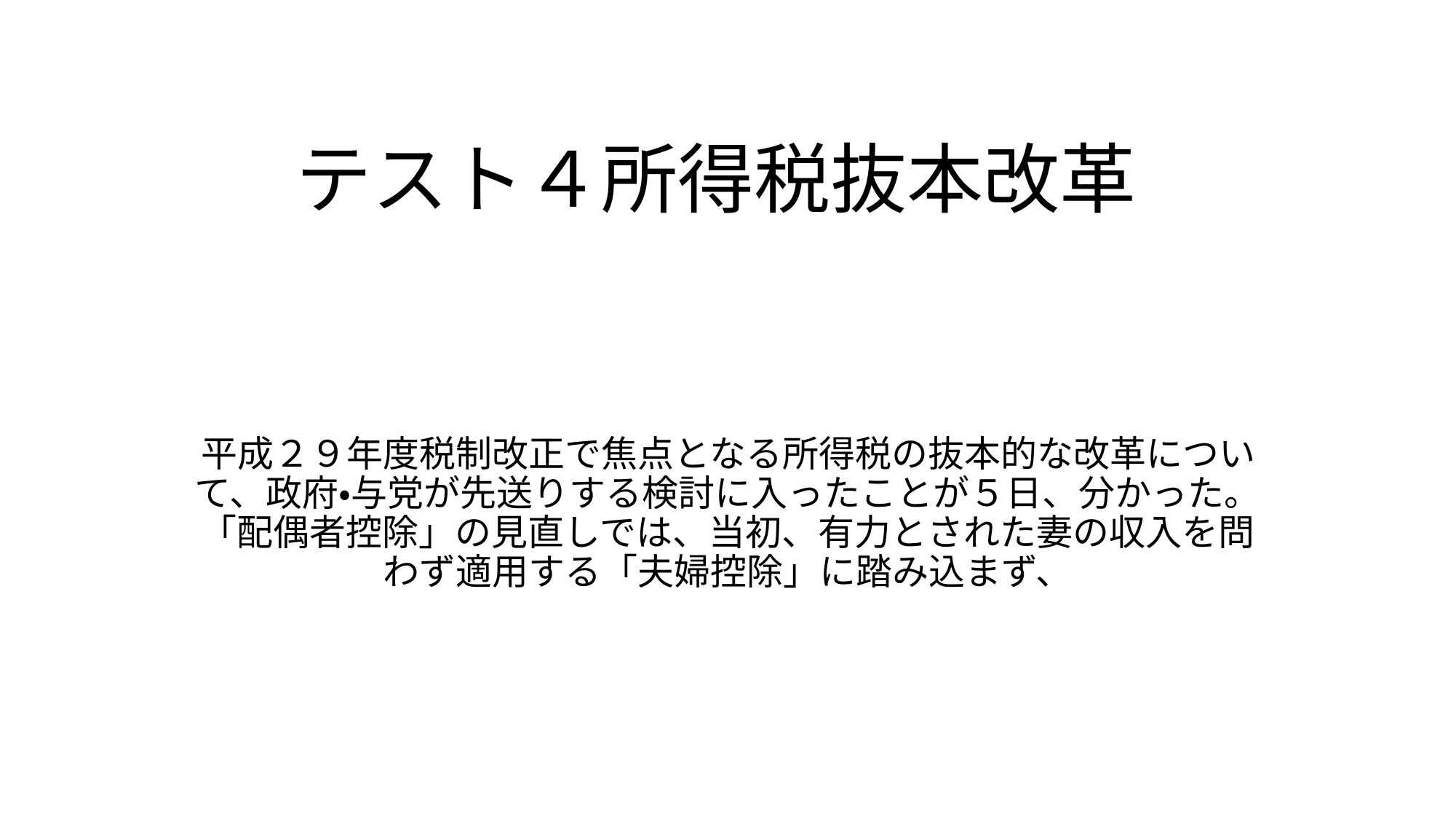

# テスト４所得税抜本改革
平成２９年度税制改正で焦点となる所得税の抜本的な改革について、政府・与党が先送りする検討に入ったことが５日、分かった。「配偶者控除」の見直しでは、当初、有力とされた妻の収入を問わず適用する「夫婦控除」に踏み込まず、